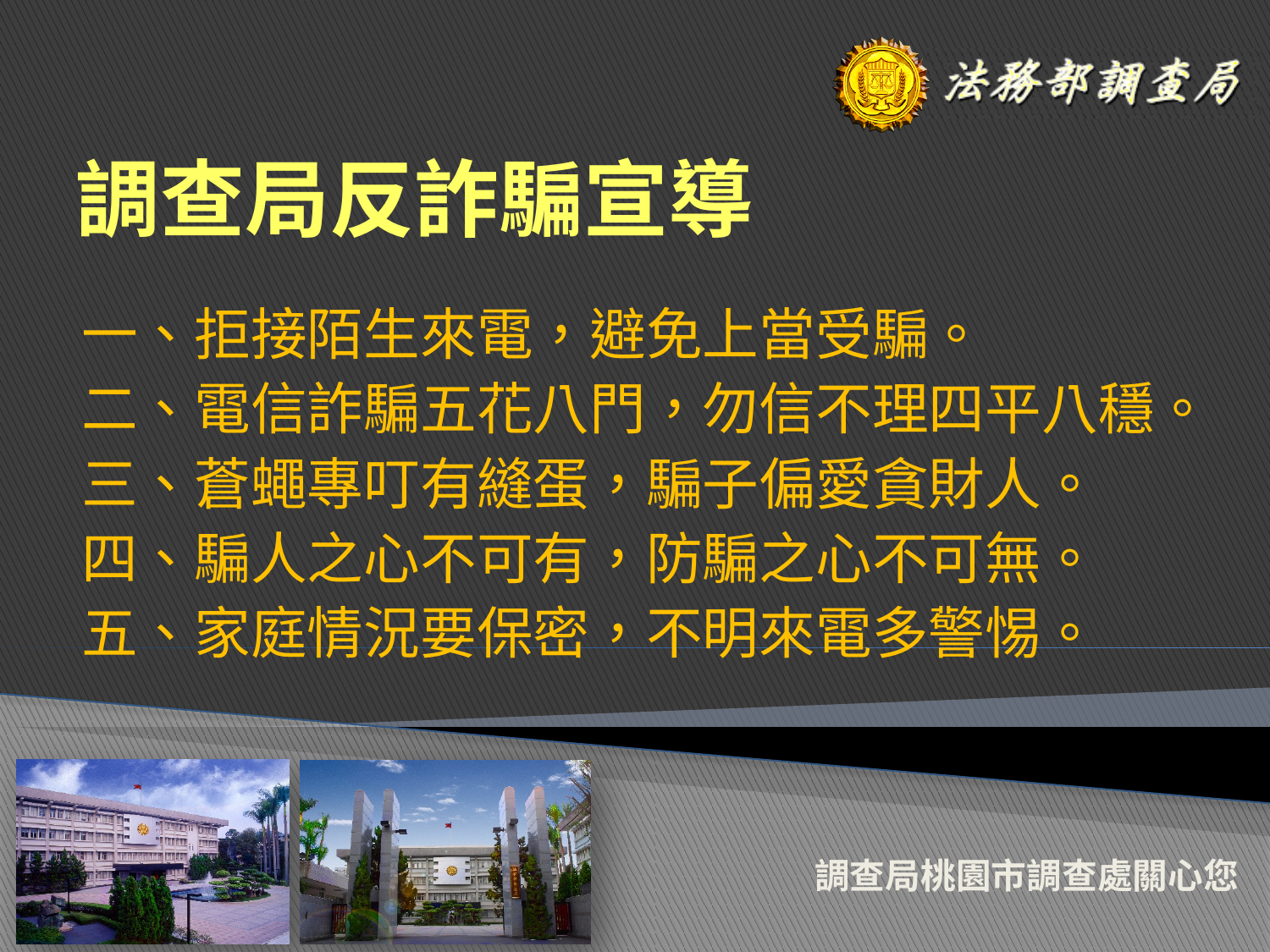

# 調查局反詐騙宣導

一、拒接陌生來電，避免上當受騙。
二、電信詐騙五花八門，勿信不理四平八穩。
三、蒼蠅專叮有縫蛋，騙子偏愛貪財人。
四、騙人之心不可有，防騙之心不可無。
五、家庭情況要保密，不明來電多警惕。

調查局桃園市調查處關心您